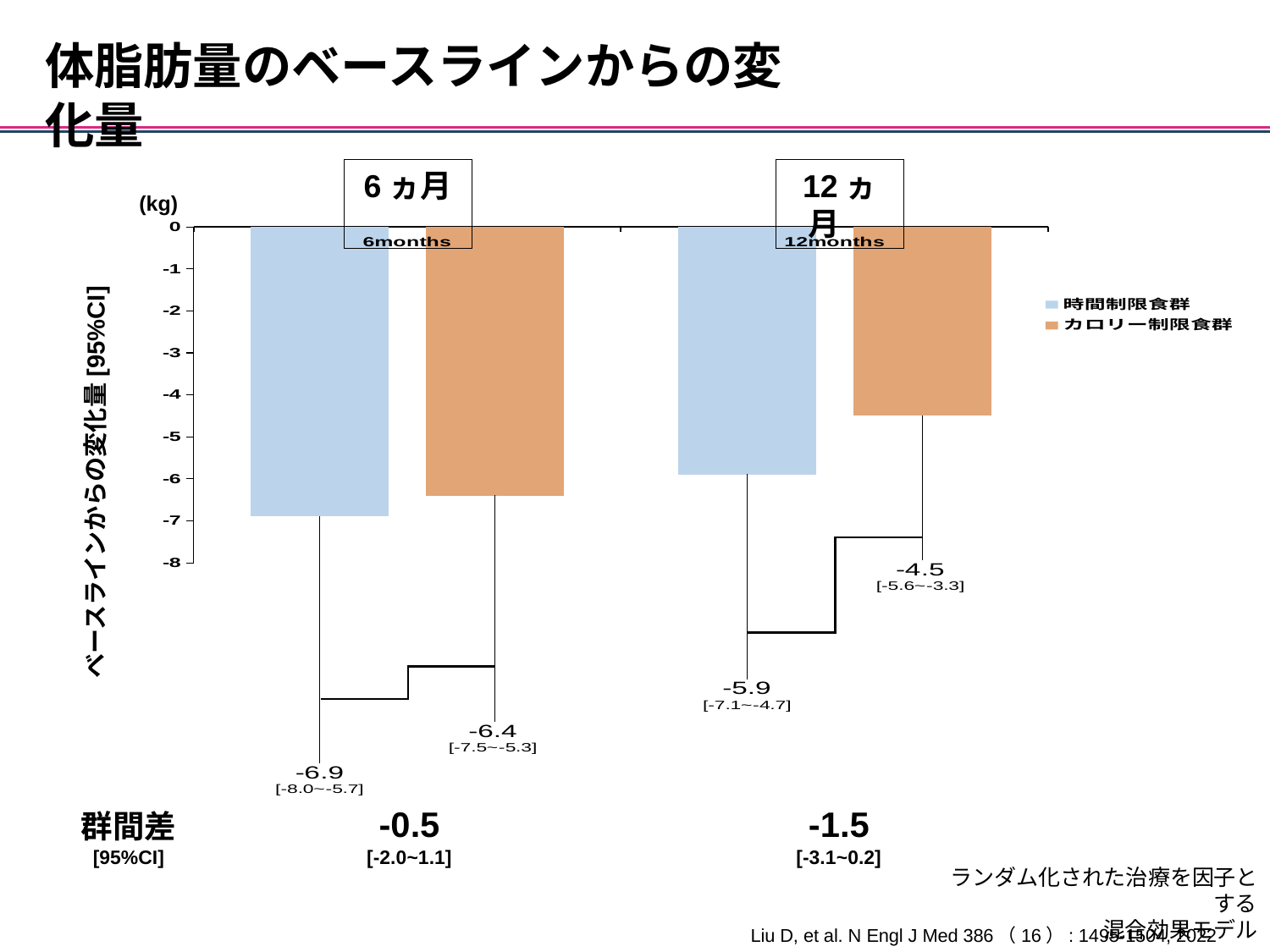

体脂肪量のベースラインからの変化量
6ヵ月
12ヵ月
(kg)

### Chart

| Category | 時間制限食群 | カロリー制限食群 |
|---|---|---|
| 6months | -6.9 | -6.4 |
| 12months | -5.9 | -4.5 |
ベースラインからの変化量[95%CI]
-0.5
[-2.0~1.1]
-1.5
[-3.1~0.2]
群間差
[95%CI]
ランダム化された治療を因子とする
混合効果モデル
Liu D, et al. N Engl J Med 386（16）: 1495-1504, 2022